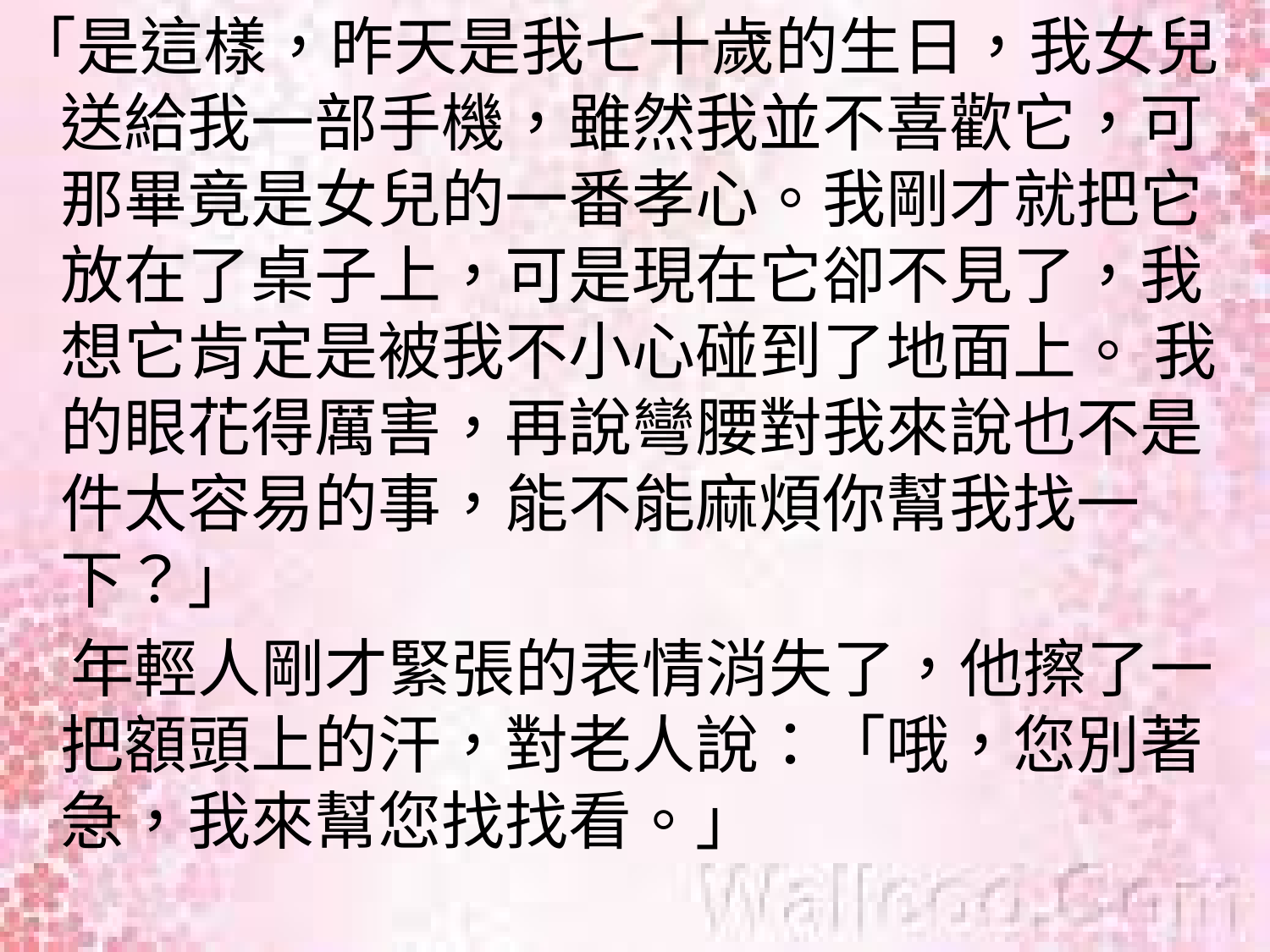

「是這樣，昨天是我七十歲的生日，我女兒送給我一部手機，雖然我並不喜歡它，可那畢竟是女兒的一番孝心。我剛才就把它放在了桌子上，可是現在它卻不見了，我想它肯定是被我不小心碰到了地面上。 我的眼花得厲害，再說彎腰對我來說也不是件太容易的事，能不能麻煩你幫我找一下？」
   年輕人剛才緊張的表情消失了，他擦了一把額頭上的汗，對老人說：「哦，您別著急，我來幫您找找看。」